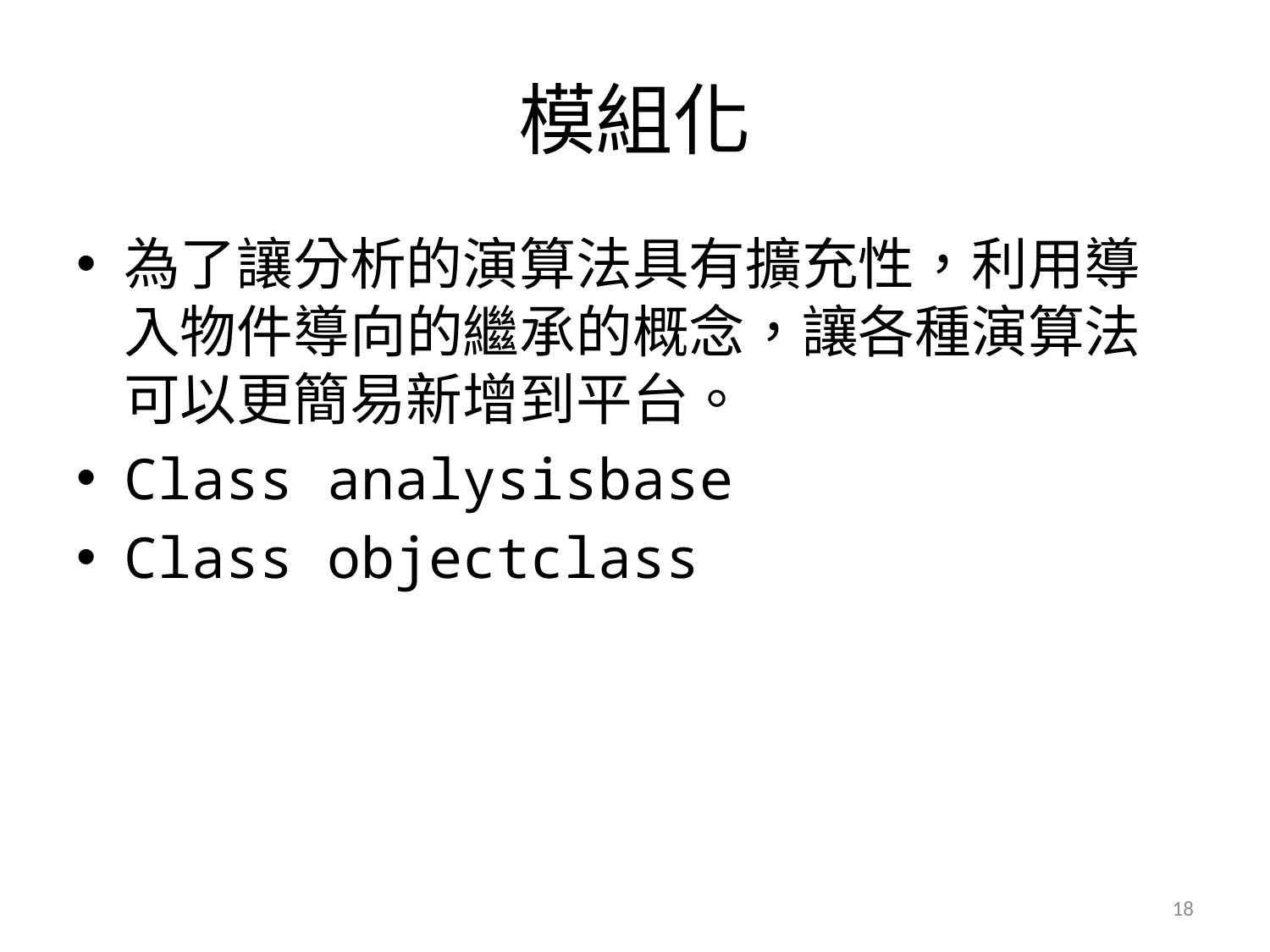

# 模組化
為了讓分析的演算法具有擴充性，利用導入物件導向的繼承的概念，讓各種演算法可以更簡易新增到平台。
Class analysisbase
Class objectclass

18